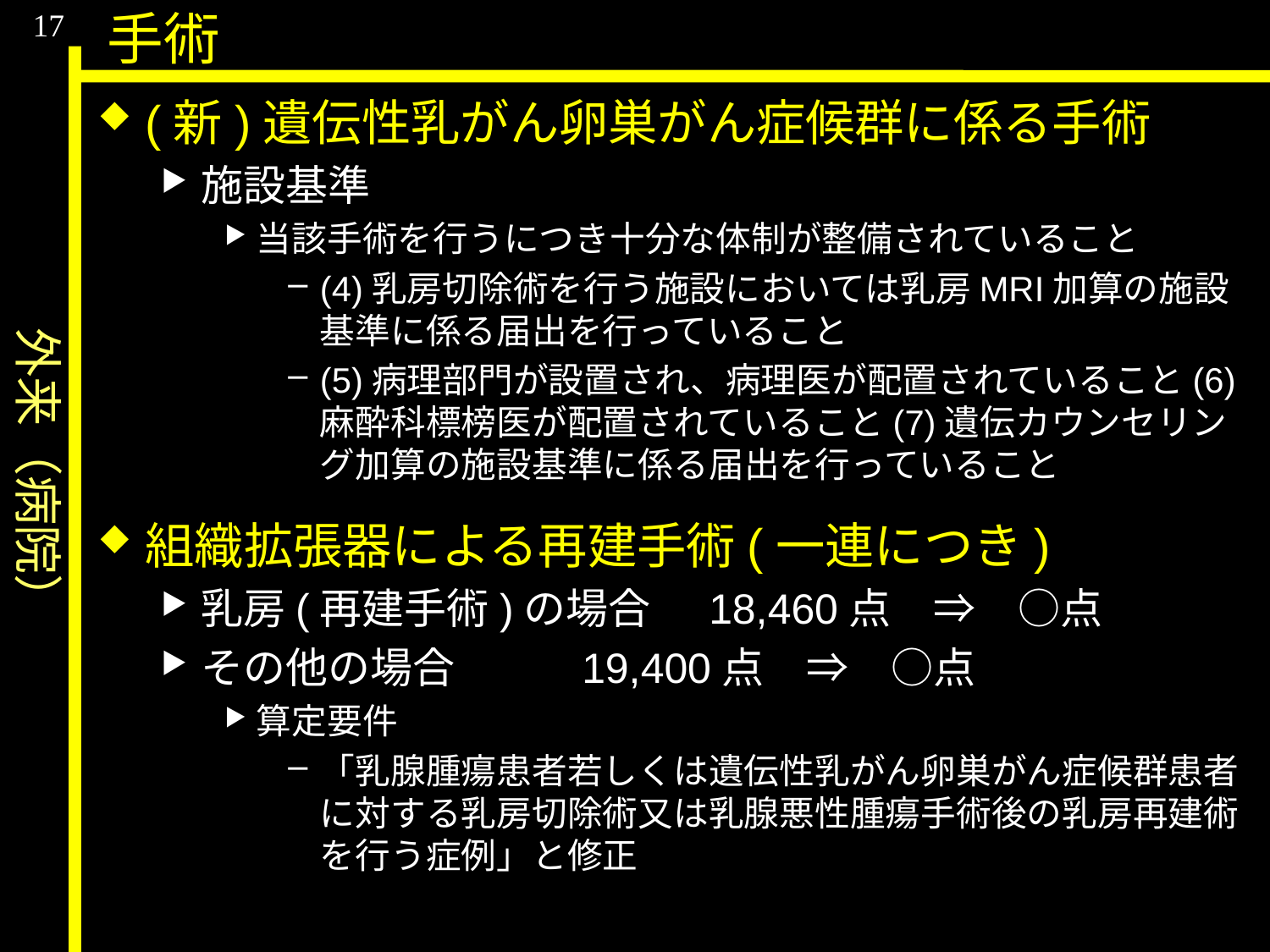

外来（病院）
17
手術

(新)遺伝性乳がん卵巣がん症候群に係る手術
施設基準
当該手術を行うにつき十分な体制が整備されていること
(4)乳房切除術を行う施設においては乳房MRI加算の施設基準に係る届出を行っていること
(5)病理部門が設置され、病理医が配置されていること(6)麻酔科標榜医が配置されていること(7)遺伝カウンセリング加算の施設基準に係る届出を行っていること

組織拡張器による再建手術(一連につき)
乳房(再建手術)の場合	18,460点　⇒　○点
その他の場合	19,400点　⇒　○点
算定要件
「乳腺腫瘍患者若しくは遺伝性乳がん卵巣がん症候群患者に対する乳房切除術又は乳腺悪性腫瘍手術後の乳房再建術を行う症例」と修正